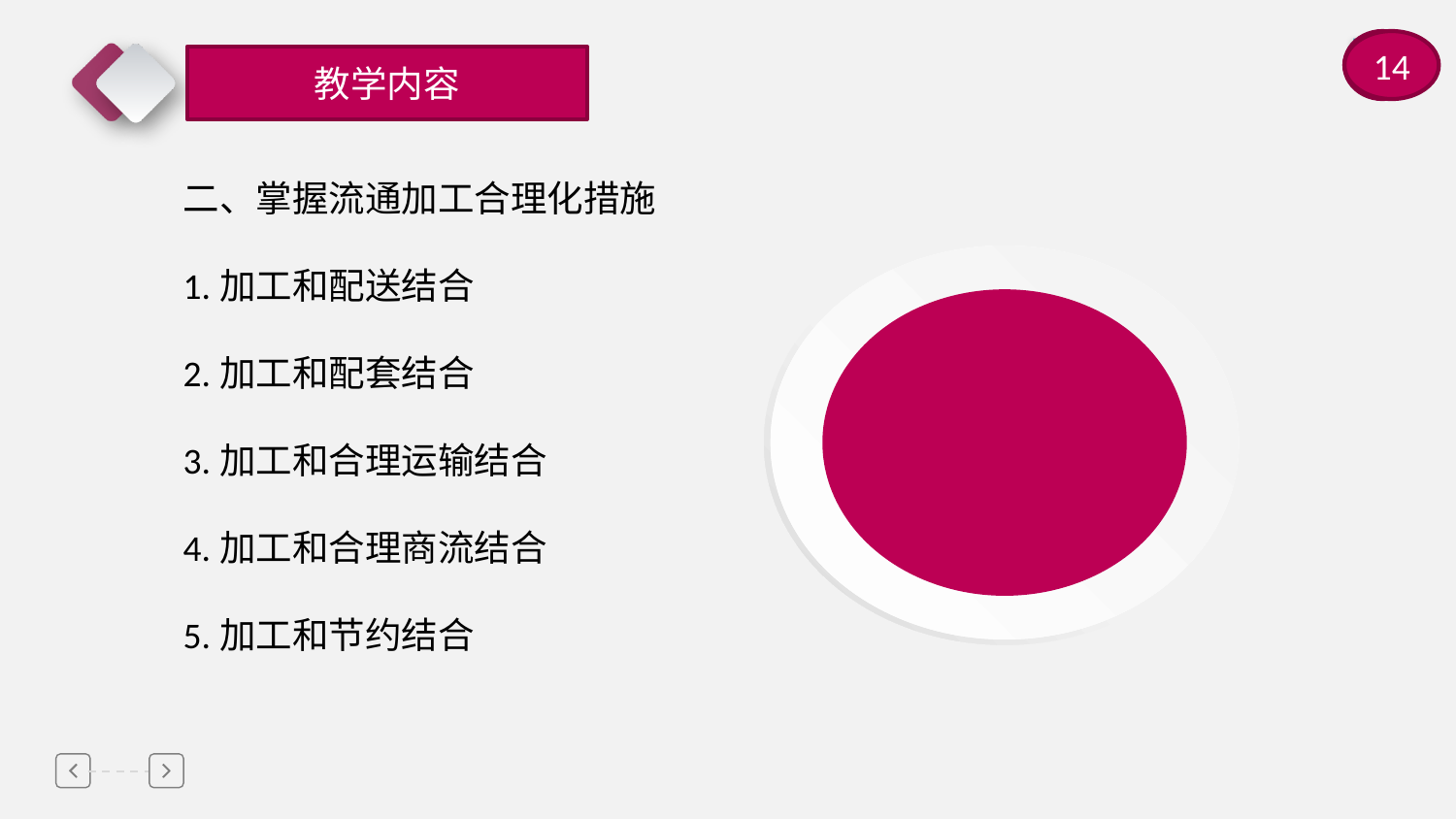

14
1
教学内容
二、掌握流通加工合理化措施

1.加工和配送结合

2.加工和配套结合

3.加工和合理运输结合

4.加工和合理商流结合

5.加工和节约结合